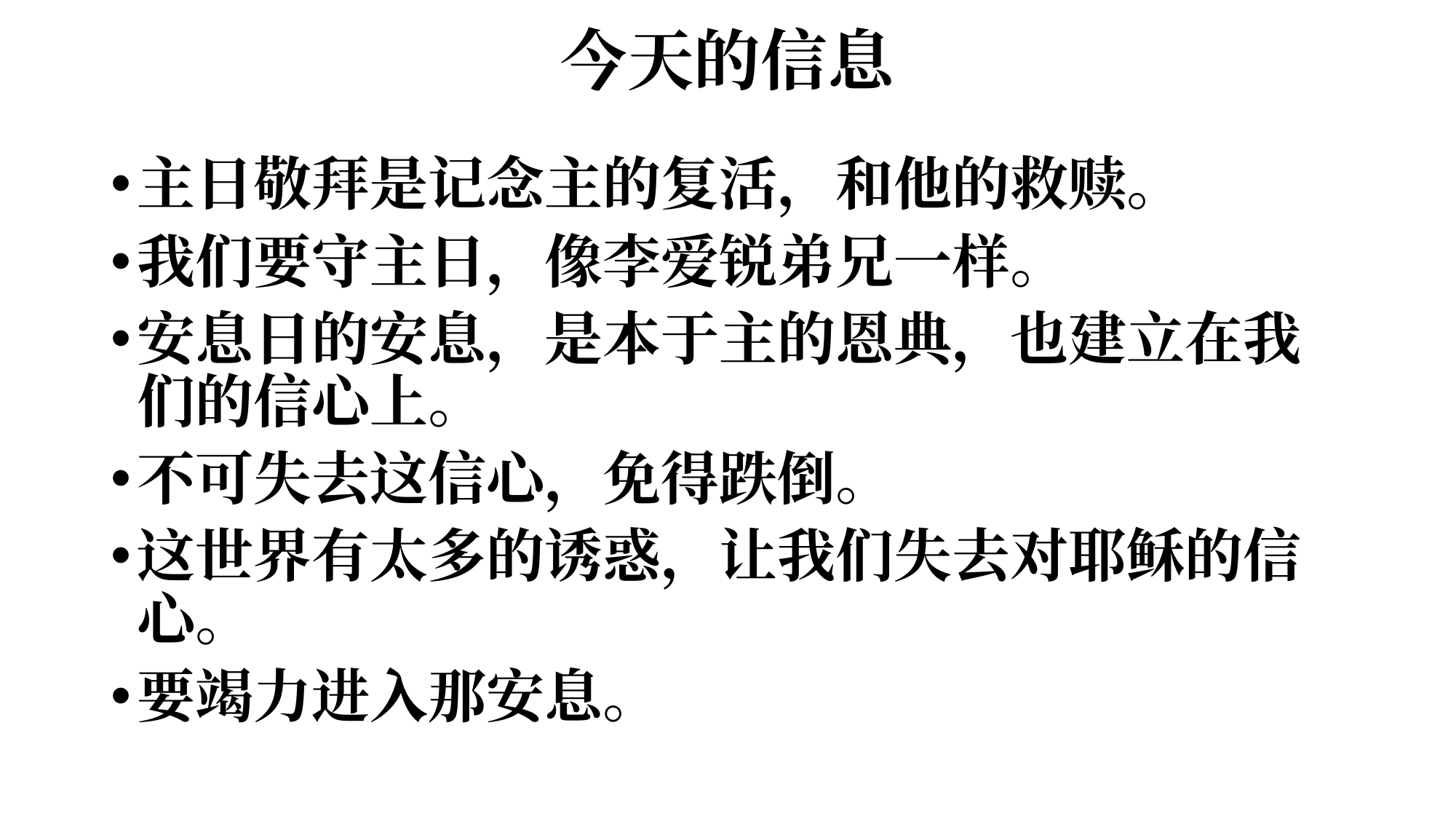

# 今天的信息
主日敬拜是记念主的复活，和他的救赎。
我们要守主日，像李爱锐弟兄一样。
安息日的安息，是本于主的恩典，也建立在我们的信心上。
不可失去这信心，免得跌倒。
这世界有太多的诱惑，让我们失去对耶稣的信心。
要竭力进入那安息。